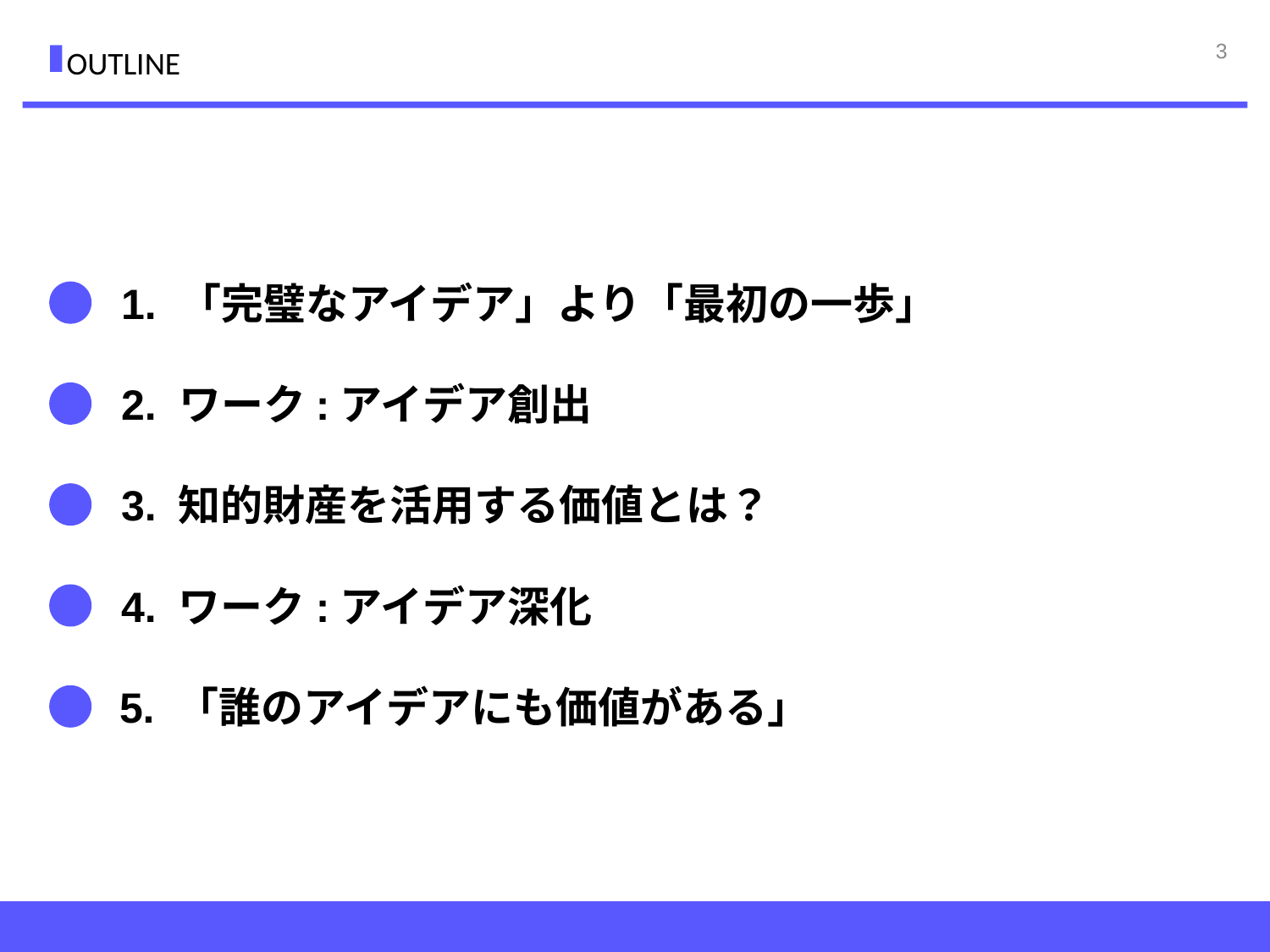

3
OUTLINE

1. 「完璧なアイデア」より「最初の一歩」

2. ワーク:アイデア創出

3. 知的財産を活用する価値とは？

4. ワーク:アイデア深化

5. 「誰のアイデアにも価値がある」